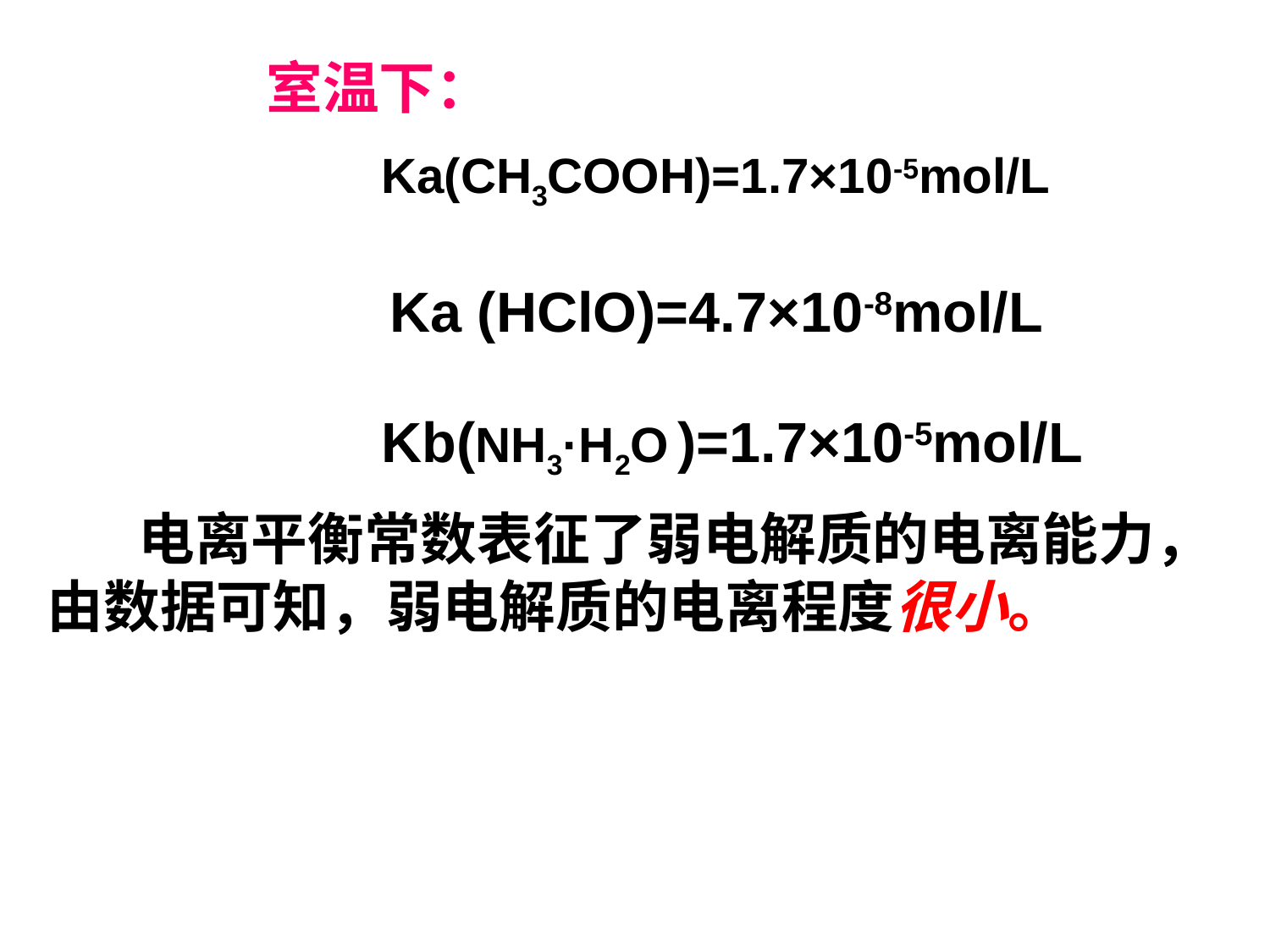

室温下：
Ka(CH3COOH)=1.7×10-5mol/L
Ka (HClO)=4.7×10-8mol/L
Kb(NH3·H2O )=1.7×10-5mol/L
      电离平衡常数表征了弱电解质的电离能力，
由数据可知，弱电解质的电离程度很小。